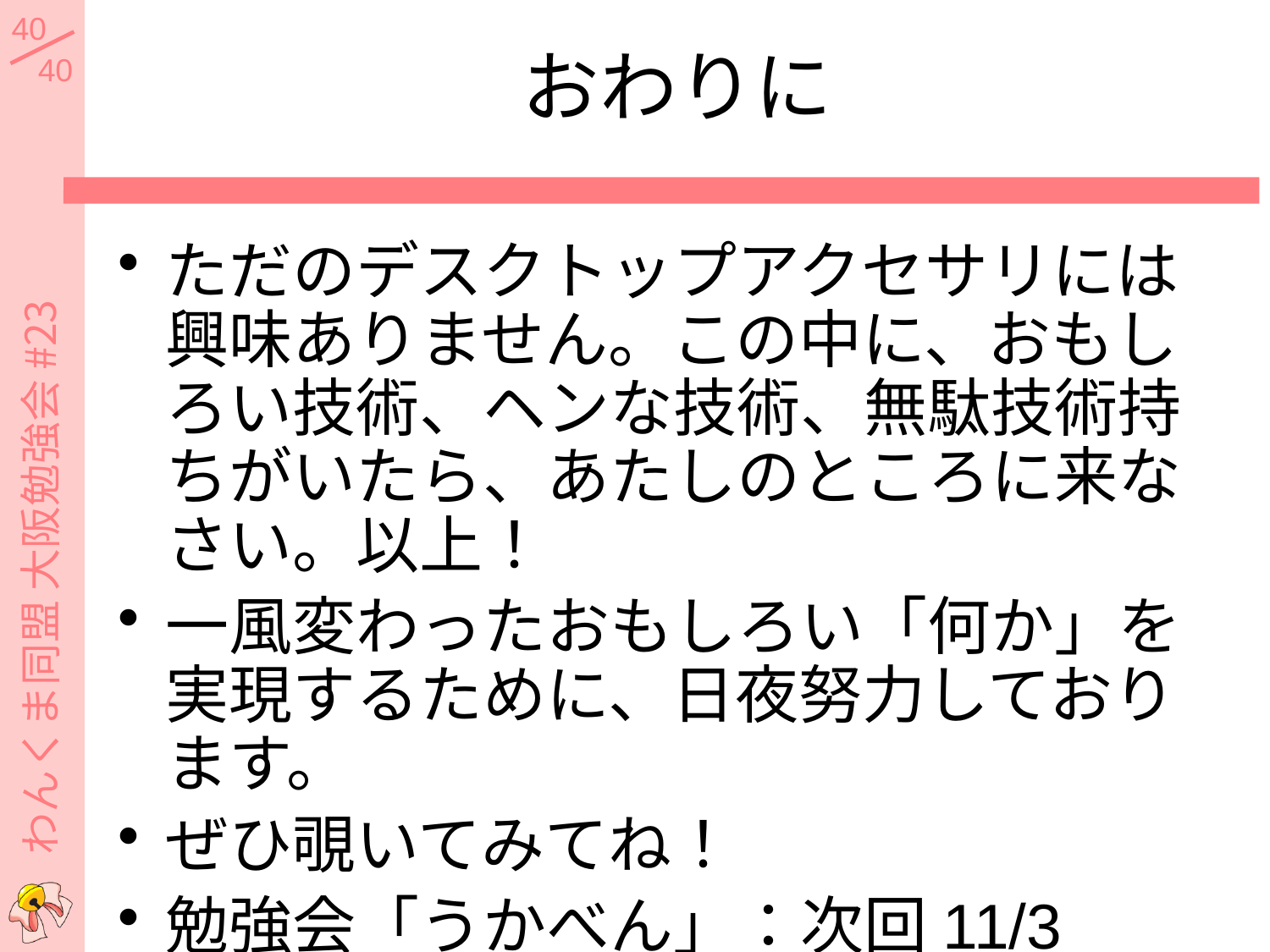

# おわりに
ただのデスクトップアクセサリには興味ありません。この中に、おもしろい技術、ヘンな技術、無駄技術持ちがいたら、あたしのところに来なさい。以上！
一風変わったおもしろい「何か」を実現するために、日夜努力しております。
ぜひ覗いてみてね！
勉強会「うかべん」：次回11/3 OCAT
http://study.nanican.net/
わんくま同盟 大阪勉強会 #23